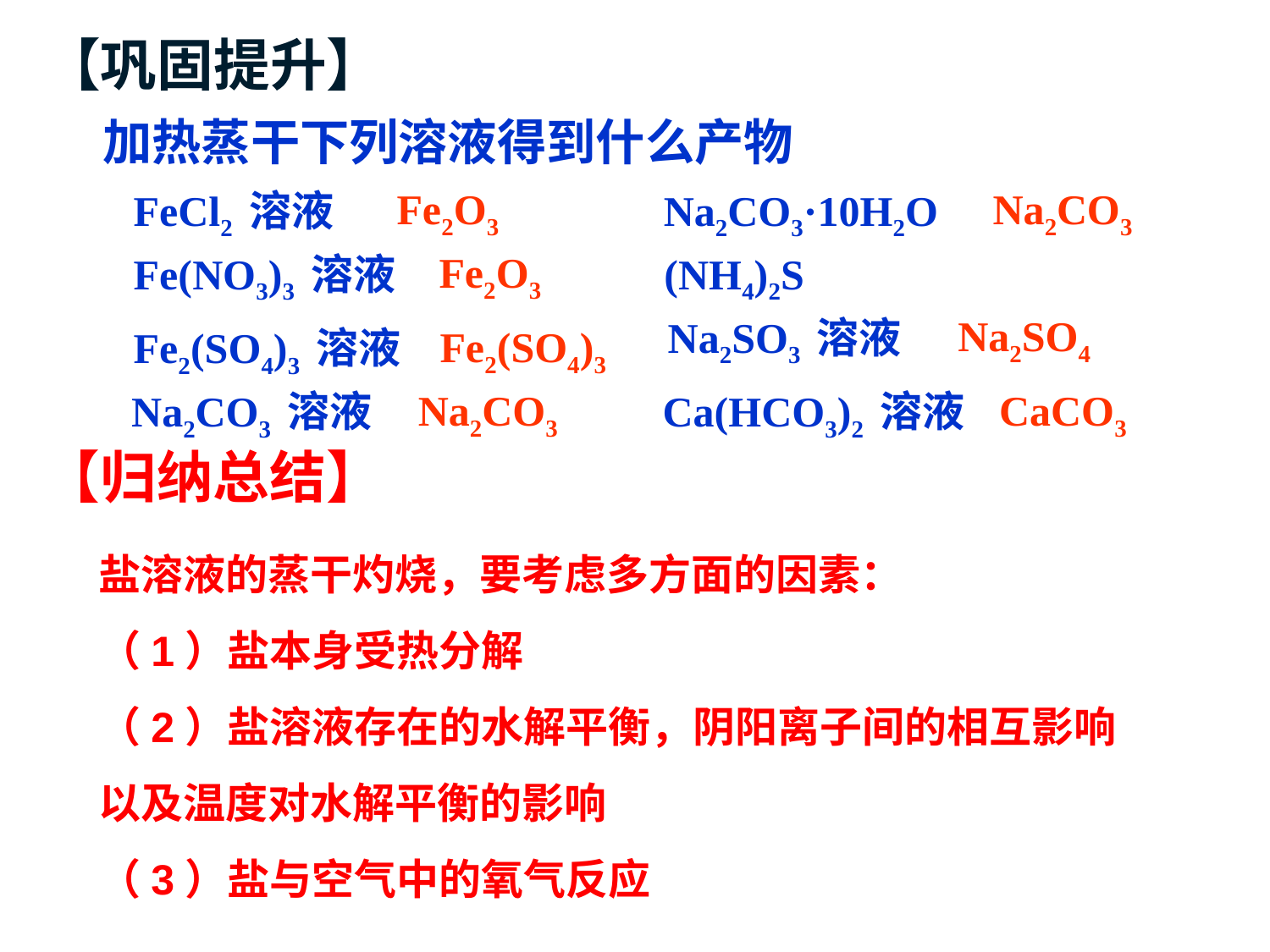

【巩固提升】
加热蒸干下列溶液得到什么产物
Fe2O3
Na2CO3
Fe2O3
Na2SO4
Fe2(SO4)3
Na2CO3
CaCO3
FeCl2 溶液
Na2CO3·10H2O
Fe(NO3)3 溶液
(NH4)2S
Na2SO3 溶液
Fe2(SO4)3 溶液
Na2CO3 溶液
Ca(HCO3)2 溶液
【归纳总结】
盐溶液的蒸干灼烧，要考虑多方面的因素：
（1）盐本身受热分解
（2）盐溶液存在的水解平衡，阴阳离子间的相互影响
以及温度对水解平衡的影响
（3）盐与空气中的氧气反应